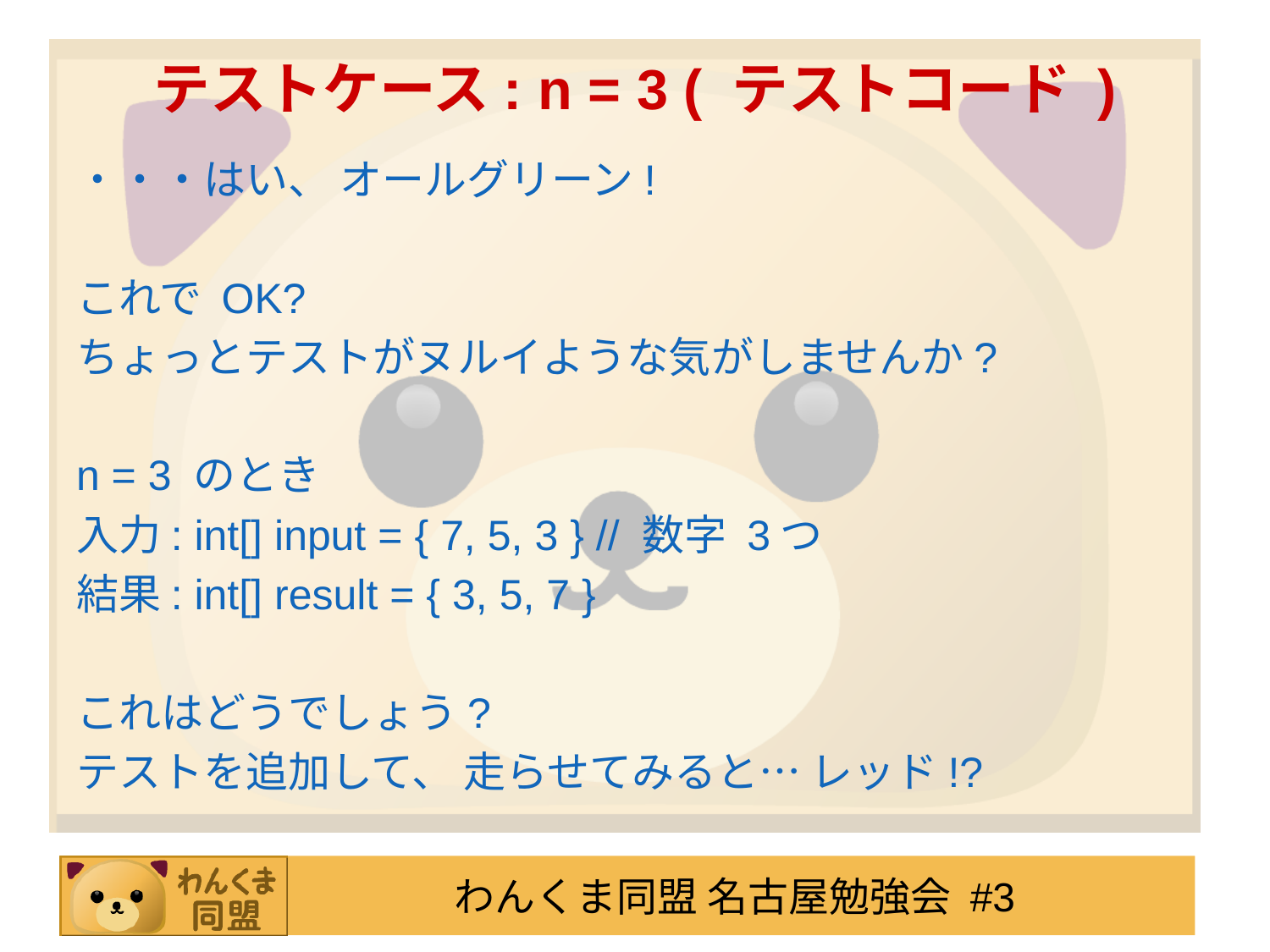

# テストケース: n = 3 ( テストコード )
・・・はい、 オールグリーン!

これで OK?
ちょっとテストがヌルイような気がしませんか?

n = 3 のとき
入力: int[] input = { 7, 5, 3 } // 数字 3つ
結果: int[] result = { 3, 5, 7 }

これはどうでしょう?
テストを追加して、 走らせてみると… レッド!?